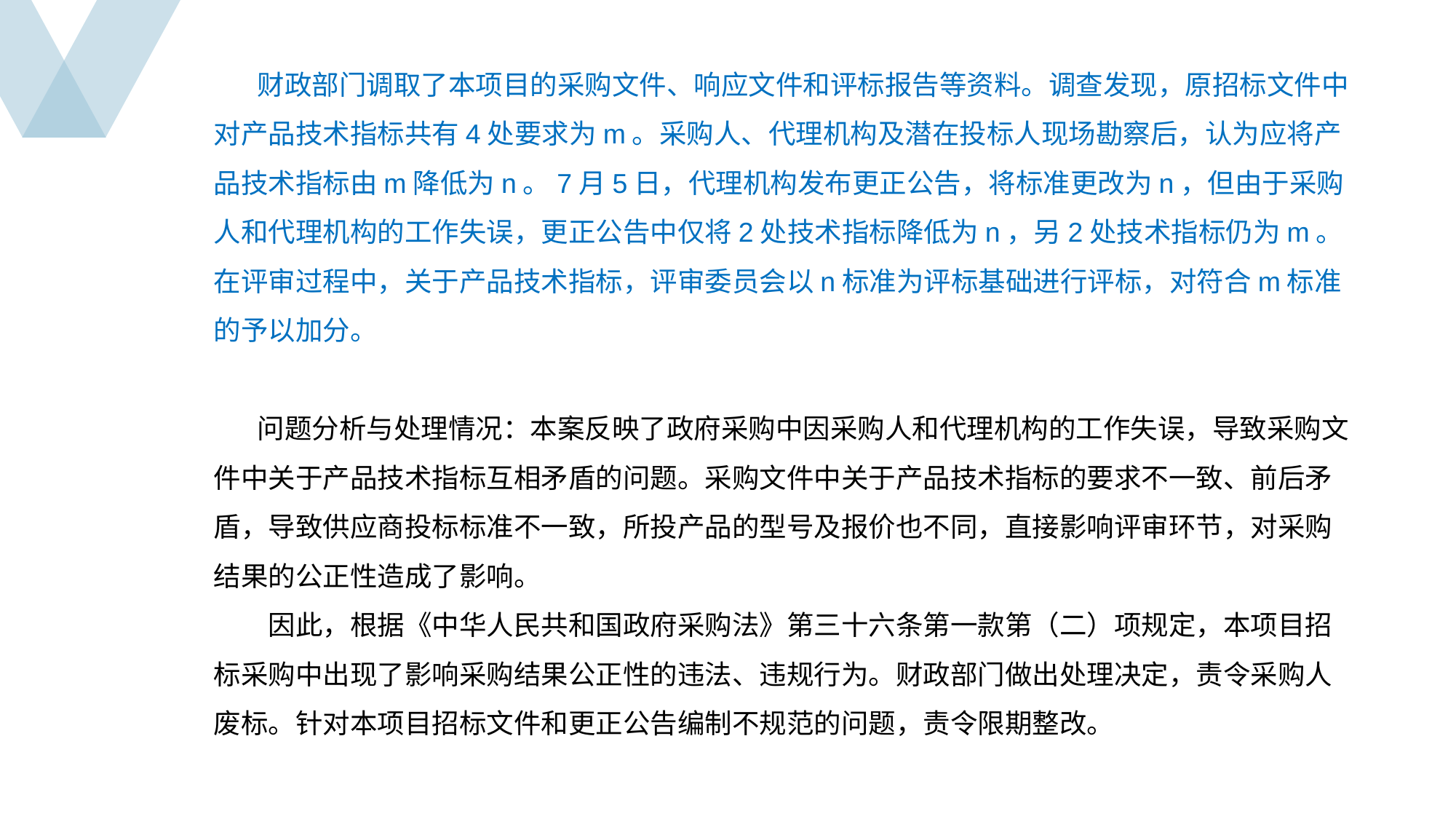

财政部门调取了本项目的采购文件、响应文件和评标报告等资料。调查发现，原招标文件中对产品技术指标共有4处要求为m。采购人、代理机构及潜在投标人现场勘察后，认为应将产品技术指标由m降低为n。7月5日，代理机构发布更正公告，将标准更改为n，但由于采购人和代理机构的工作失误，更正公告中仅将2处技术指标降低为n，另2处技术指标仍为m。在评审过程中，关于产品技术指标，评审委员会以n标准为评标基础进行评标，对符合m标准的予以加分。

      问题分析与处理情况：本案反映了政府采购中因采购人和代理机构的工作失误，导致采购文件中关于产品技术指标互相矛盾的问题。采购文件中关于产品技术指标的要求不一致、前后矛盾，导致供应商投标标准不一致，所投产品的型号及报价也不同，直接影响评审环节，对采购结果的公正性造成了影响。
　　因此，根据《中华人民共和国政府采购法》第三十六条第一款第（二）项规定，本项目招标采购中出现了影响采购结果公正性的违法、违规行为。财政部门做出处理决定，责令采购人废标。针对本项目招标文件和更正公告编制不规范的问题，责令限期整改。